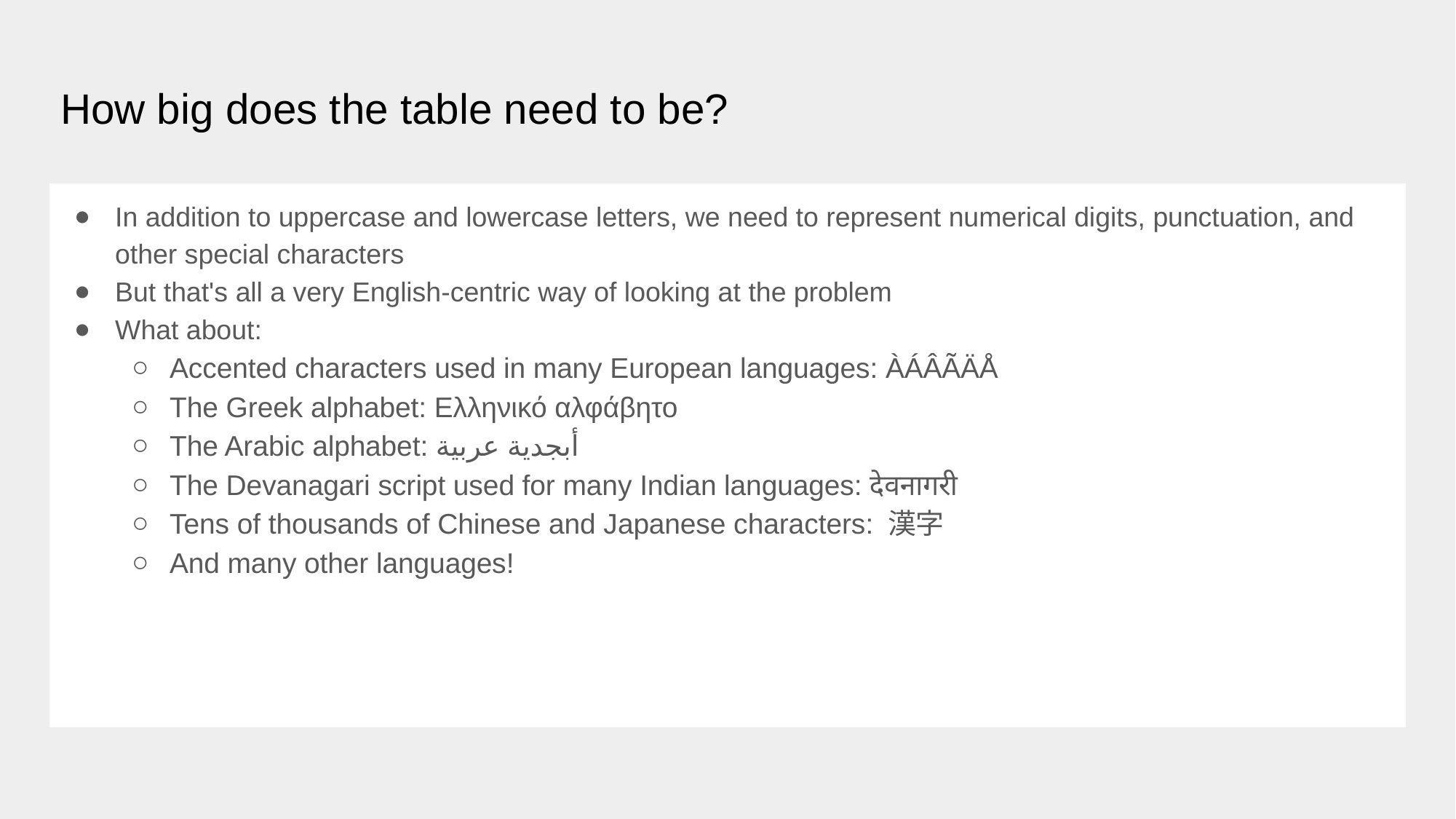

# How big does the table need to be?
In addition to uppercase and lowercase letters, we need to represent numerical digits, punctuation, and other special characters
But that's all a very English-centric way of looking at the problem
What about:
Accented characters used in many European languages: ÀÁÂÃÄÅ
The Greek alphabet: Ελληνικό αλφάβητο
The Arabic alphabet: أبجدية عربية
The Devanagari script used for many Indian languages: देवनागरी
Tens of thousands of Chinese and Japanese characters: 漢字
And many other languages!